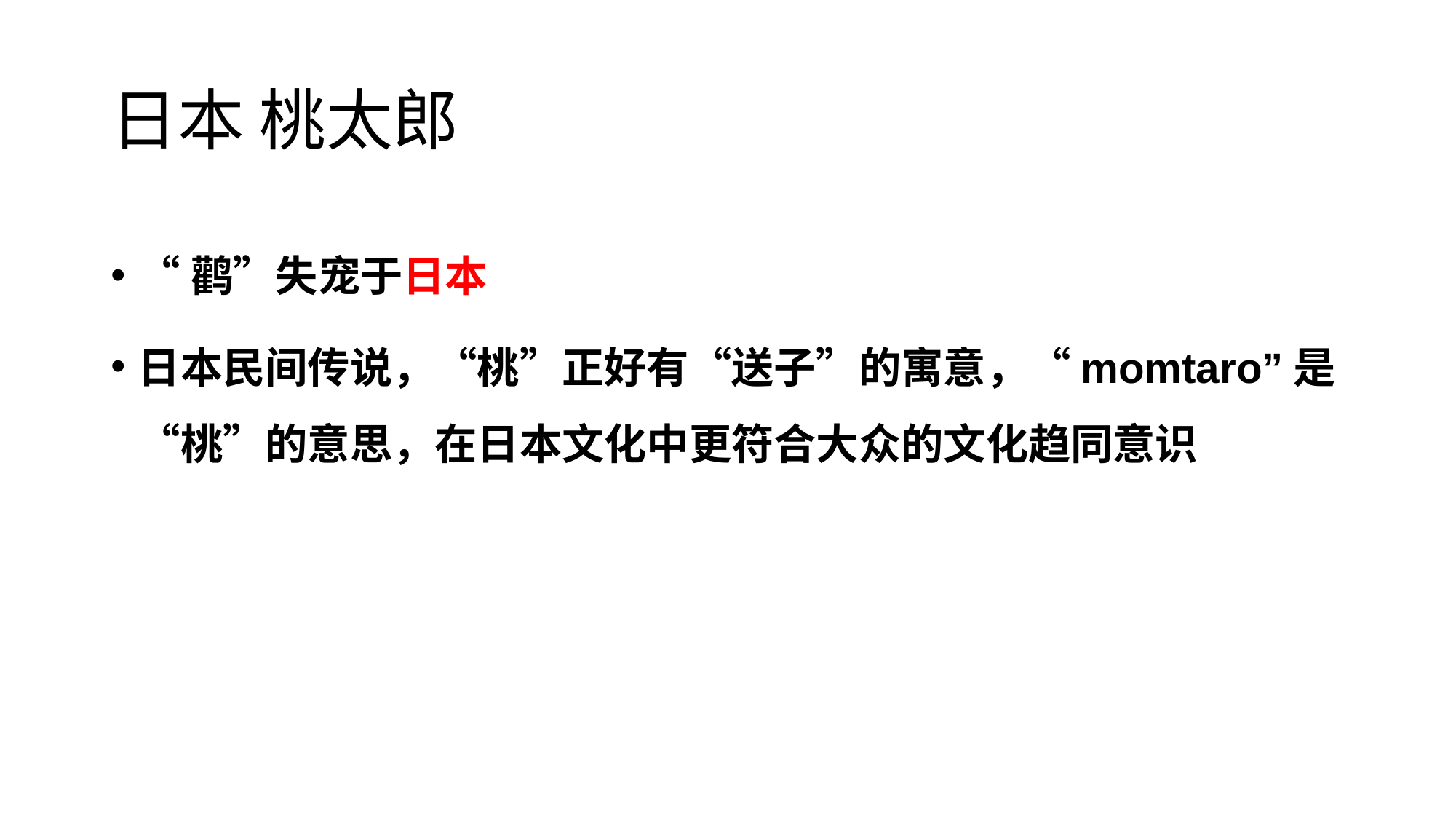

# 日本 桃太郎
“鹳”失宠于日本
日本民间传说，“桃”正好有“送子”的寓意，“momtaro”是“桃”的意思，在日本文化中更符合大众的文化趋同意识